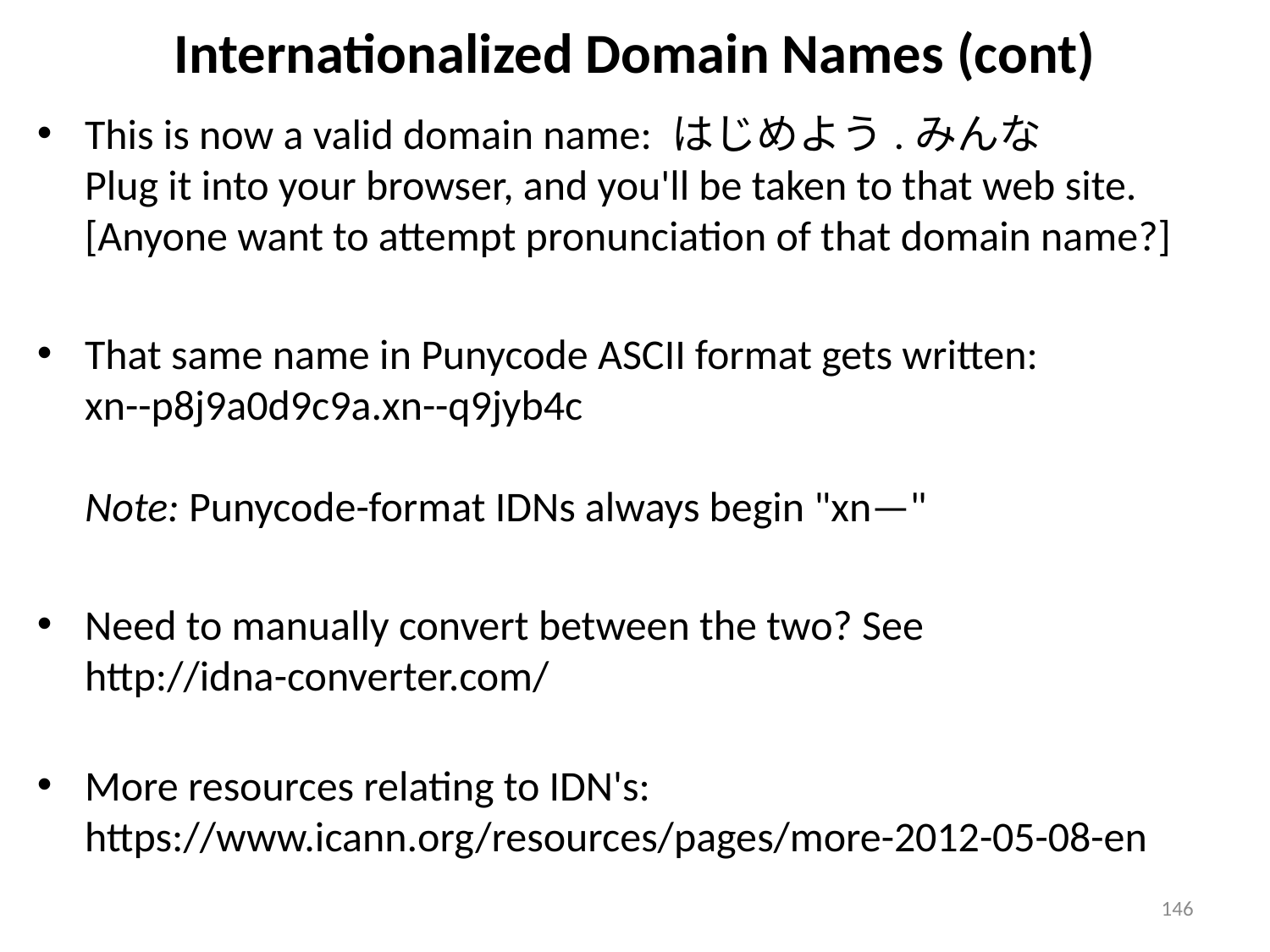

# Internationalized Domain Names (cont)
This is now a valid domain name: はじめよう.みんな
Plug it into your browser, and you'll be taken to that web site.
[Anyone want to attempt pronunciation of that domain name?]

That same name in Punycode ASCII format gets written:
xn--p8j9a0d9c9a.xn--q9jyb4c
Note: Punycode-format IDNs always begin "xn—"

Need to manually convert between the two? See
http://idna-converter.com/
More resources relating to IDN's:
https://www.icann.org/resources/pages/more-2012-05-08-en
146